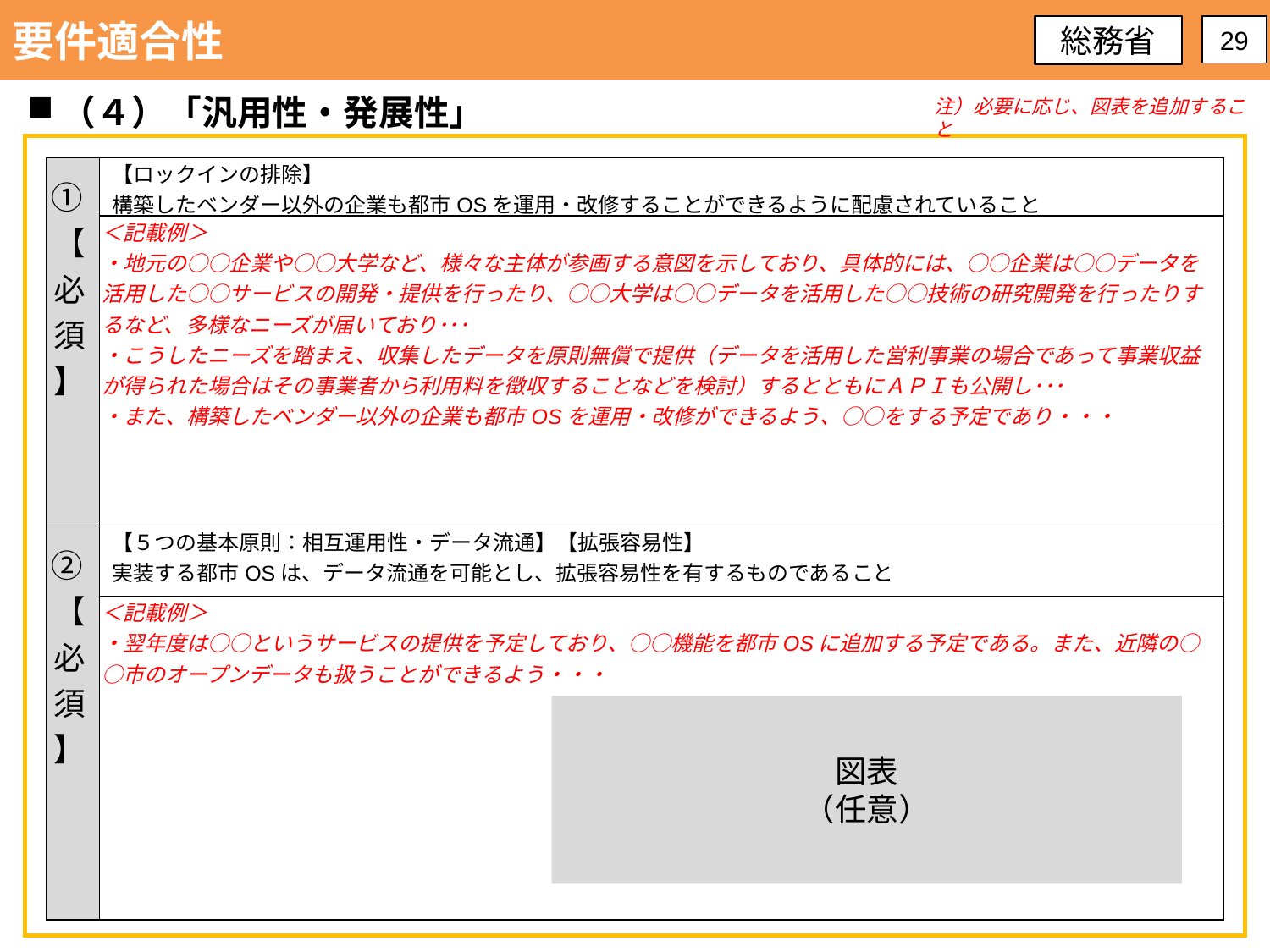

要件適合性
総務省
29
（４）「汎用性・発展性」
注）必要に応じ、図表を追加すること

| ①【必須】 | 【ロックインの排除】 構築したベンダー以外の企業も都市OSを運用・改修することができるように配慮されていること |
| --- | --- |
|  | ＜記載例＞ ・地元の○○企業や○○大学など、様々な主体が参画する意図を示しており、具体的には、○○企業は○○データを活用した○○サービスの開発・提供を行ったり、○○大学は○○データを活用した○○技術の研究開発を行ったりするなど、多様なニーズが届いており･･･ ・こうしたニーズを踏まえ、収集したデータを原則無償で提供（データを活用した営利事業の場合であって事業収益が得られた場合はその事業者から利用料を徴収することなどを検討）するとともにＡＰＩも公開し･･･ ・また、構築したベンダー以外の企業も都市OSを運用・改修ができるよう、○○をする予定であり・・・ |
| ②【必須】 | 【５つの基本原則：相互運用性・データ流通】【拡張容易性】 実装する都市OSは、データ流通を可能とし、拡張容易性を有するものであること |
|  | ＜記載例＞ ・翌年度は○○というサービスの提供を予定しており、○○機能を都市OSに追加する予定である。また、近隣の○○市のオープンデータも扱うことができるよう・・・ |
図表
（任意）